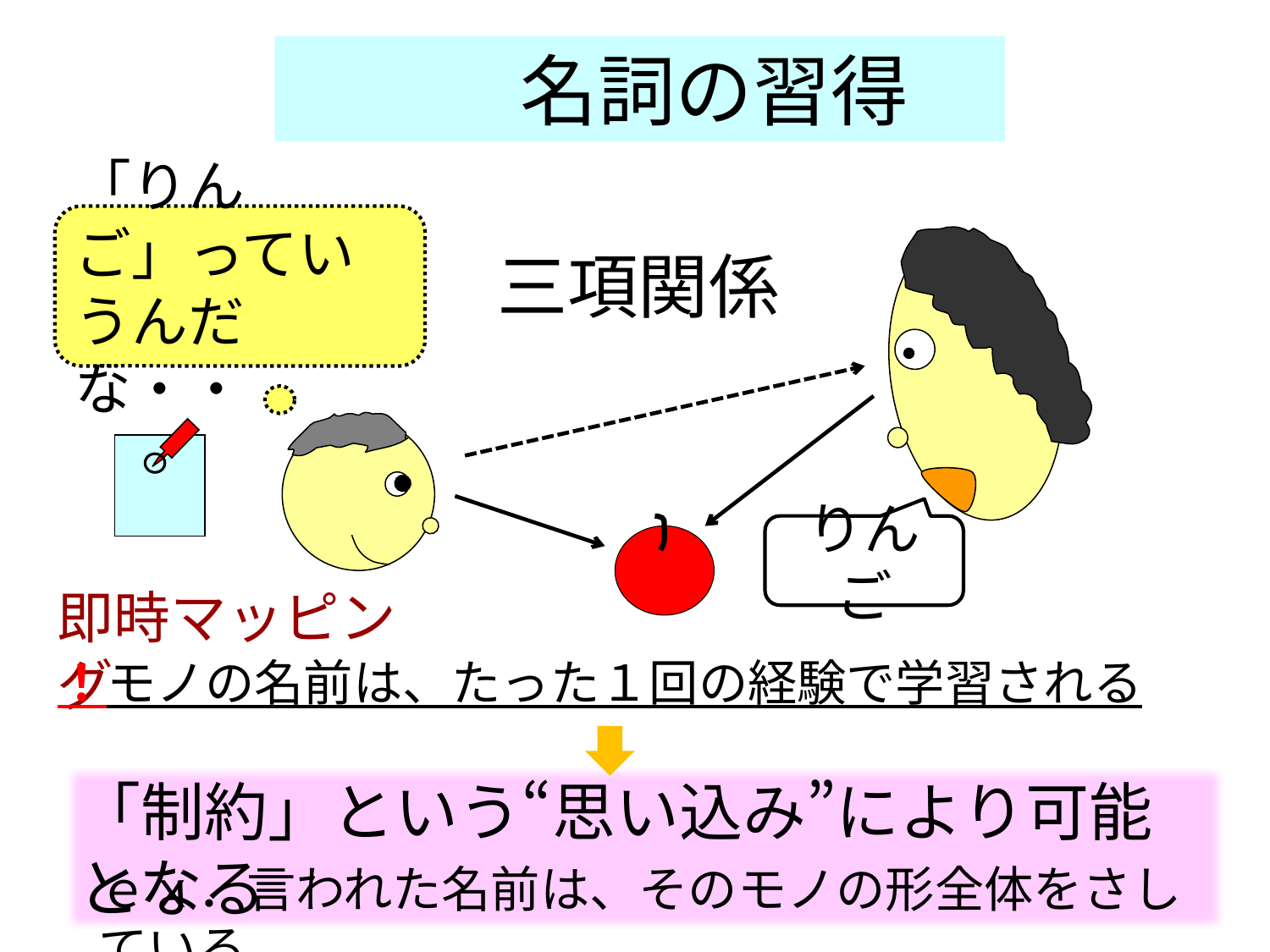

名詞の習得
「りんご」っていうんだな・・

三項関係

りんご
即時マッピング
！モノの名前は、たった１回の経験で学習される

「制約」という“思い込み”により可能となる
ｅｘ．言われた名前は、そのモノの形全体をさしている